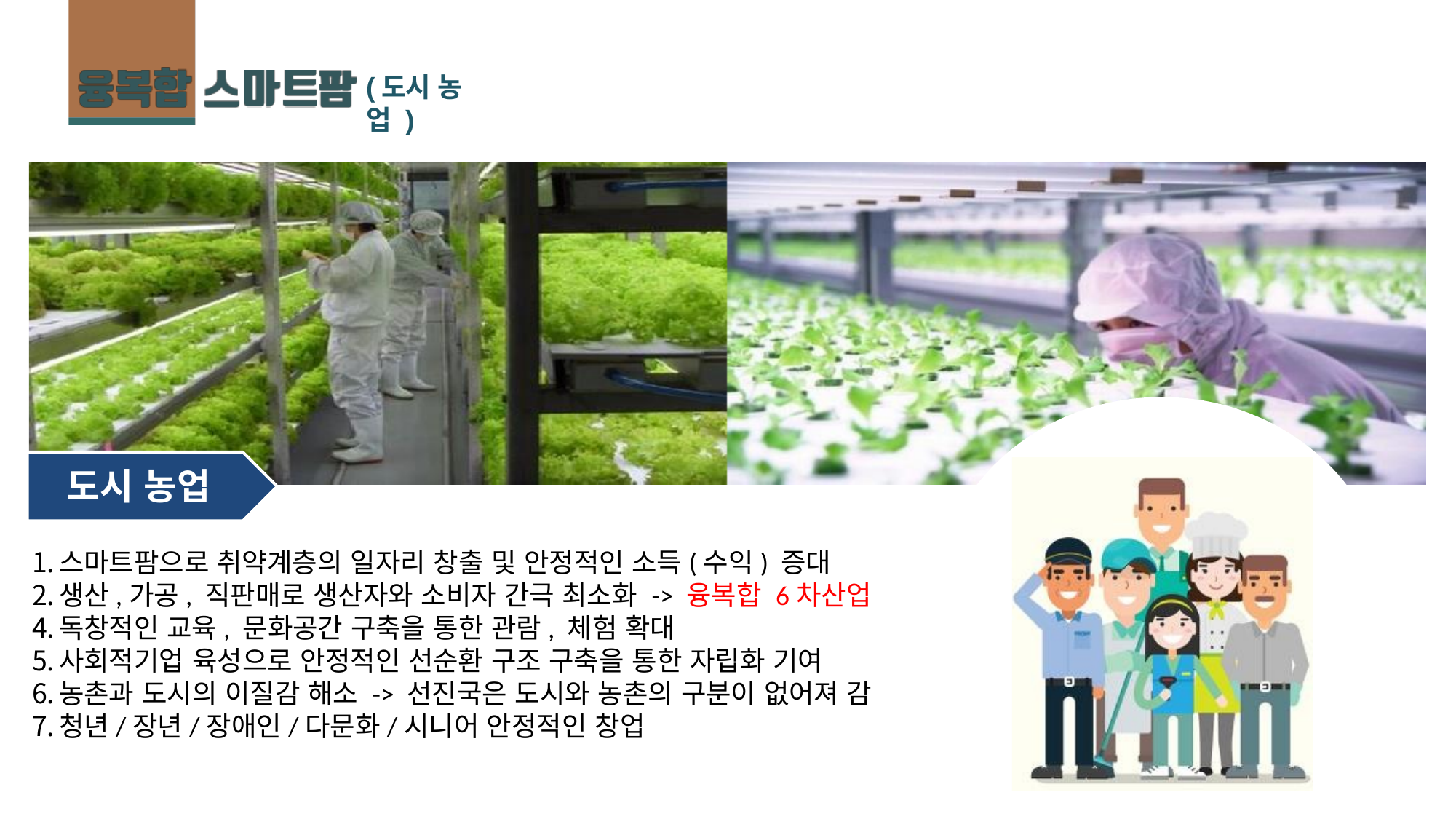

(도시 농업 )

도시 농업
스마트팜으로 취약계층의 일자리 창출 및 안정적인 소득(수익) 증대
생산,가공, 직판매로 생산자와 소비자 간극 최소화 -> 융복합 6차산업
독창적인 교육, 문화공간 구축을 통한 관람, 체험 확대
사회적기업 육성으로 안정적인 선순환 구조 구축을 통한 자립화 기여
농촌과 도시의 이질감 해소 -> 선진국은 도시와 농촌의 구분이 없어져 감
청년/장년/장애인/다문화/시니어 안정적인 창업